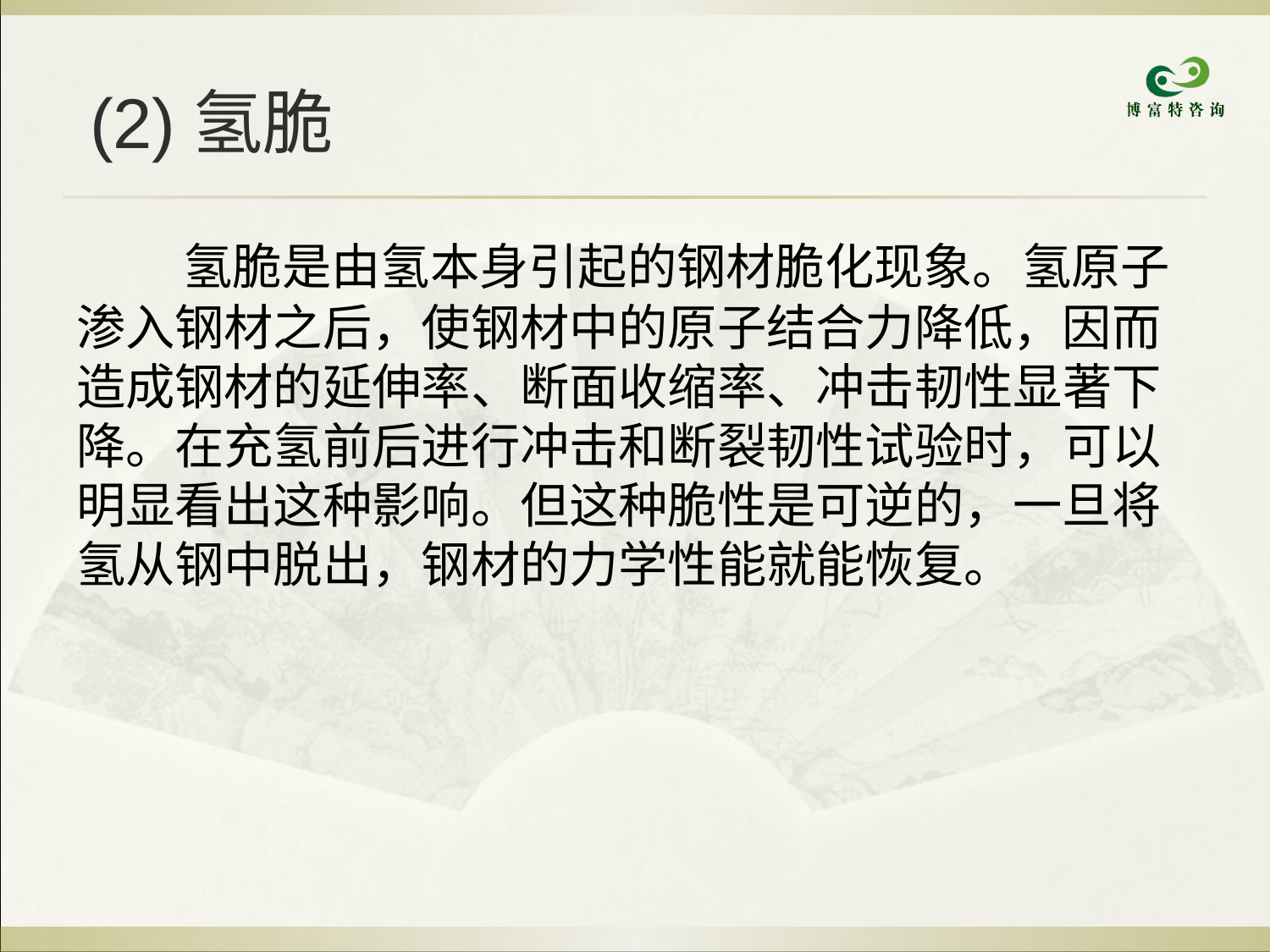

氢脆是由氢本身引起的钢材脆化现象。氢原子渗入钢材之后，使钢材中的原子结合力降低，因而造成钢材的延伸率、断面收缩率、冲击韧性显著下降。在充氢前后进行冲击和断裂韧性试验时，可以明显看出这种影响。但这种脆性是可逆的，一旦将氢从钢中脱出，钢材的力学性能就能恢复。
 (2)氢脆